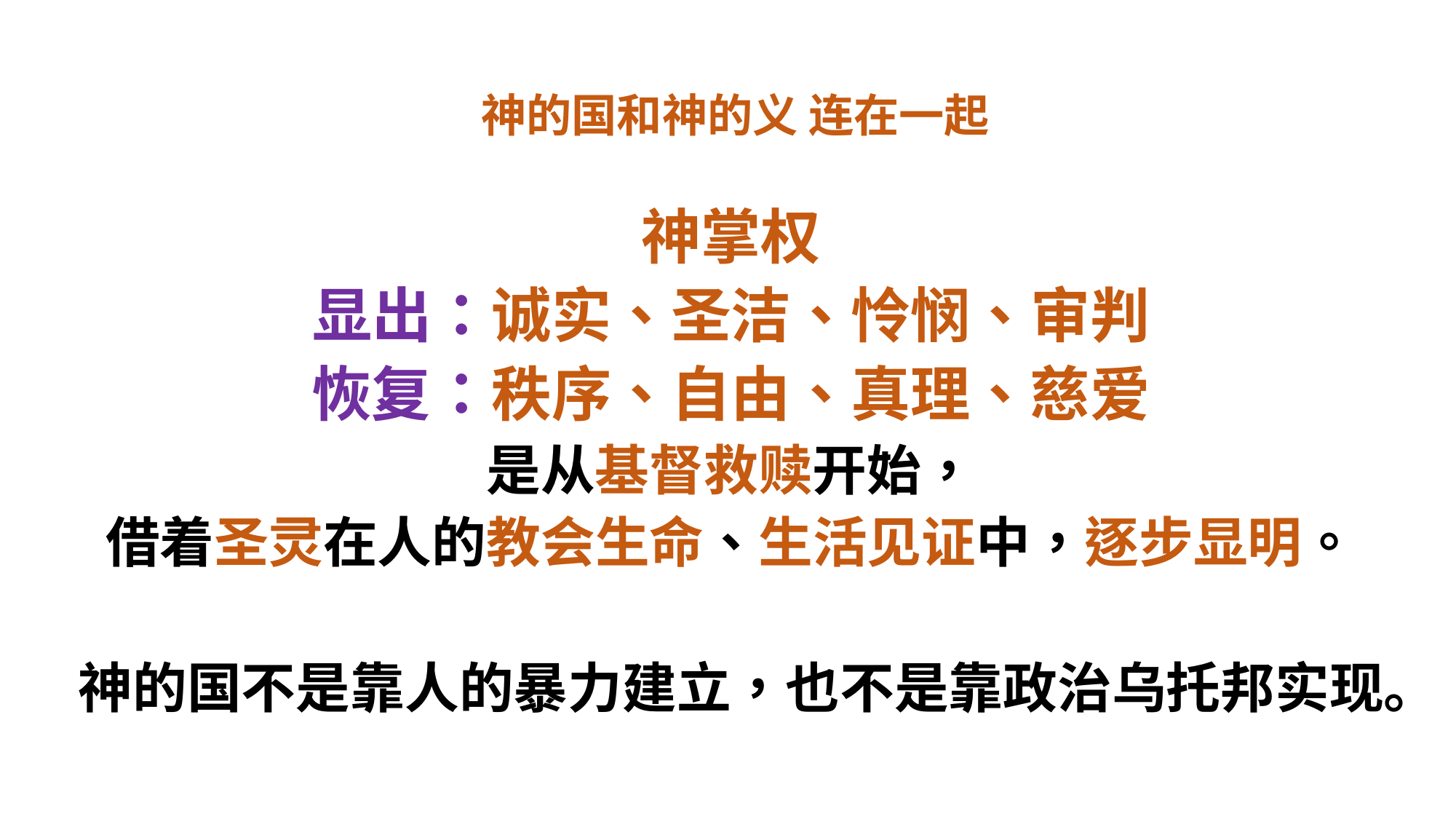

# 神的国和神的义 连在一起
神掌权
显出：诚实、圣洁、怜悯、审判
恢复：秩序、自由、真理、慈爱
是从基督救赎开始，
借着圣灵在人的教会生命、生活见证中，逐步显明。

神的国不是靠人的暴力建立，也不是靠政治乌托邦实现。